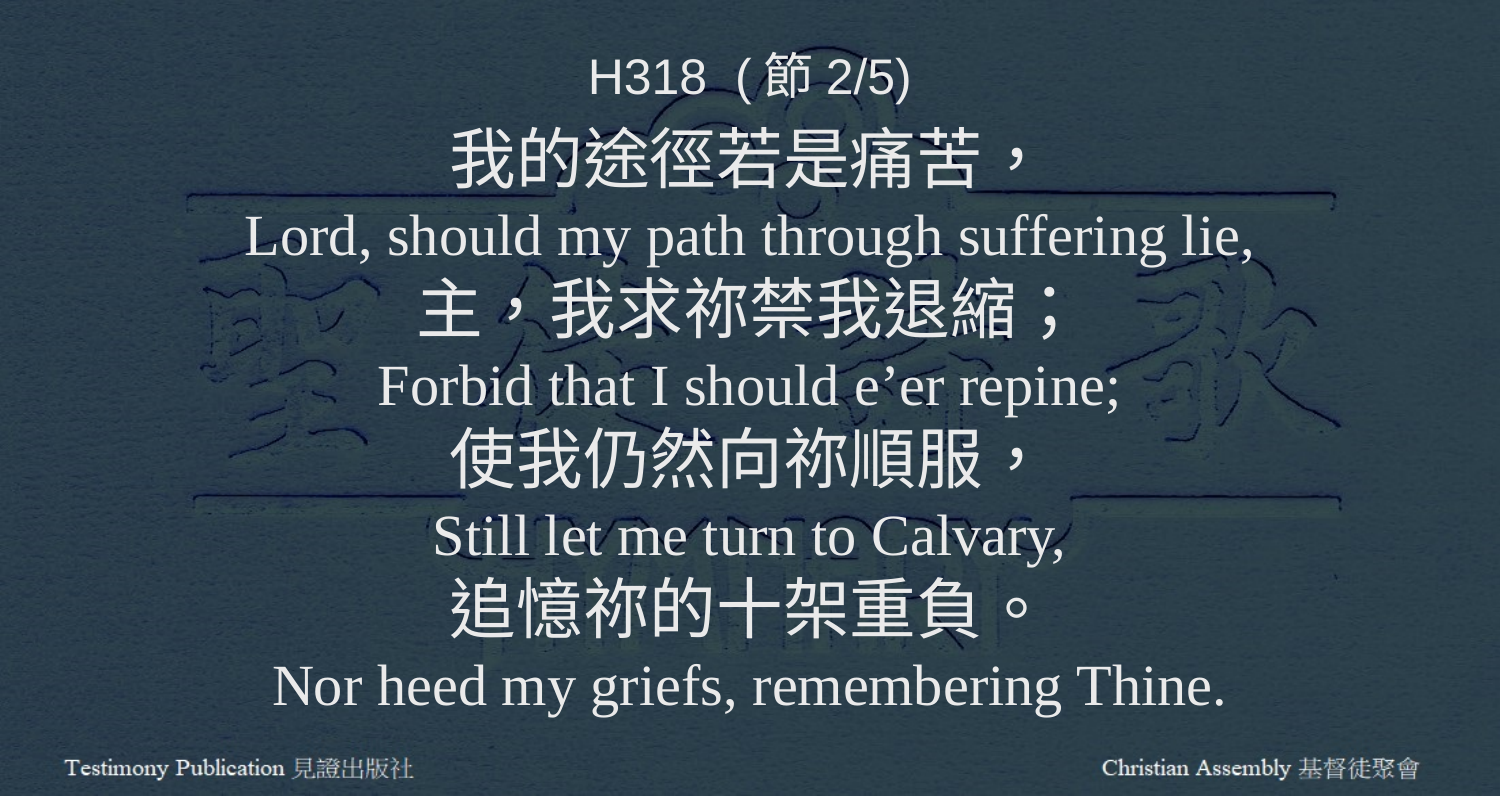

H318  (節2/5)
我的途徑若是痛苦，
Lord, should my path through suffering lie,
主，我求祢禁我退縮；
Forbid that I should e’er repine;
使我仍然向祢順服，
Still let me turn to Calvary,
追憶祢的十架重負。
Nor heed my griefs, remembering Thine.